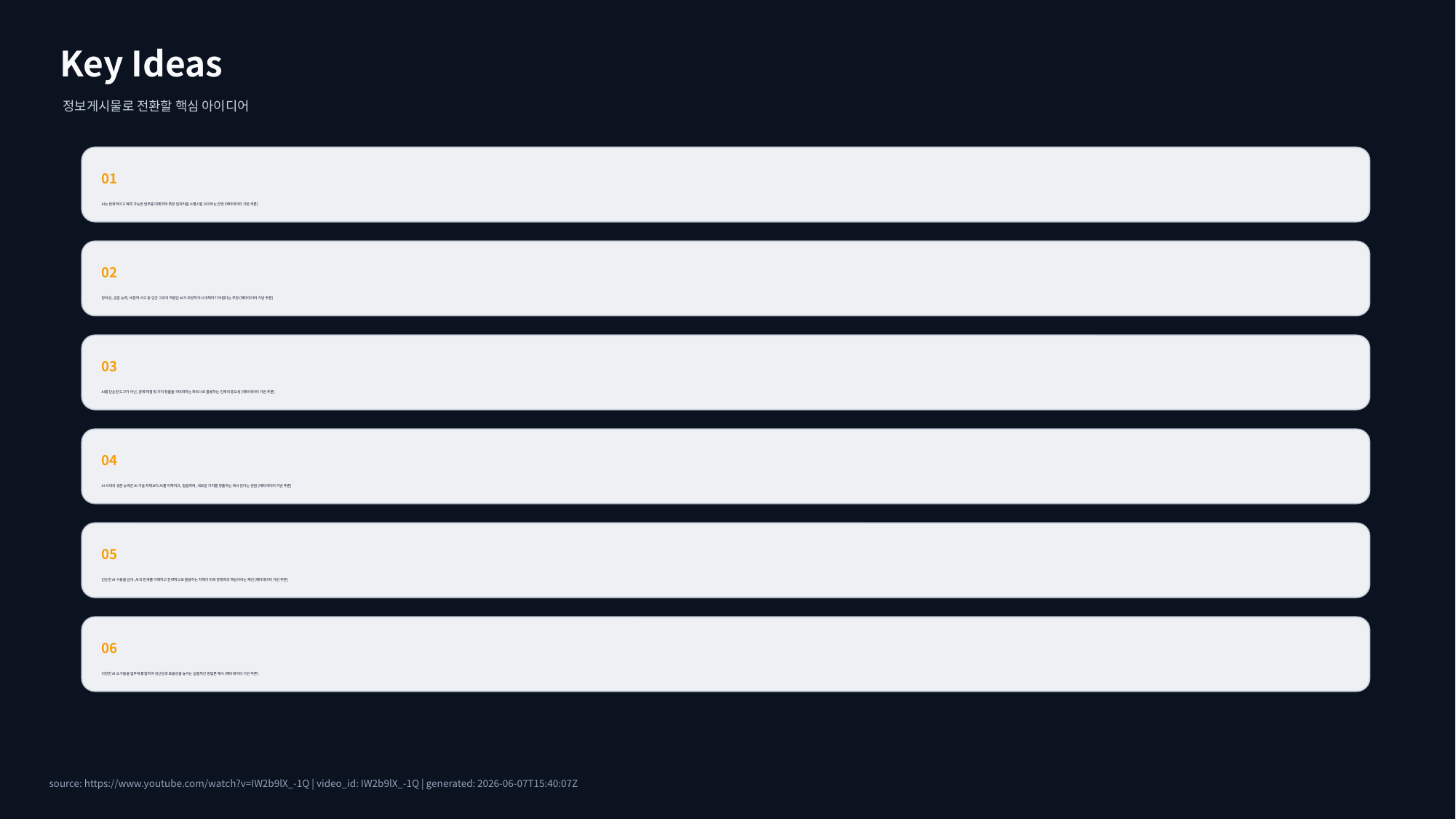

Key Ideas
정보게시물로 전환할 핵심 아이디어

01
AI는 반복적이고 예측 가능한 업무를 대체하며 특정 일자리를 소멸시킬 것이라는 전망 (메타데이터 기반 추론)

02
창의성, 공감 능력, 비판적 사고 등 인간 고유의 역량은 AI가 모방하거나 대체하기 어렵다는 주장 (메타데이터 기반 추론)

03
AI를 단순한 도구가 아닌, 문제 해결 및 가치 창출을 극대화하는 파트너로 활용하는 인재의 중요성 (메타데이터 기반 추론)

04
AI 시대의 생존 능력은 AI 기술 자체보다 AI를 이해하고, 협업하며, 새로운 가치를 창출하는 데서 온다는 관점 (메타데이터 기반 추론)

05
단순한 AI 사용을 넘어, AI의 한계를 이해하고 전략적으로 활용하는 지혜가 미래 경쟁력의 핵심이라는 제언 (메타데이터 기반 추론)

06
다양한 AI 도구들을 업무에 통합하여 생산성과 효율성을 높이는 실질적인 방법론 제시 (메타데이터 기반 추론)
source: https://www.youtube.com/watch?v=IW2b9lX_-1Q | video_id: IW2b9lX_-1Q | generated: 2026-06-07T15:40:07Z